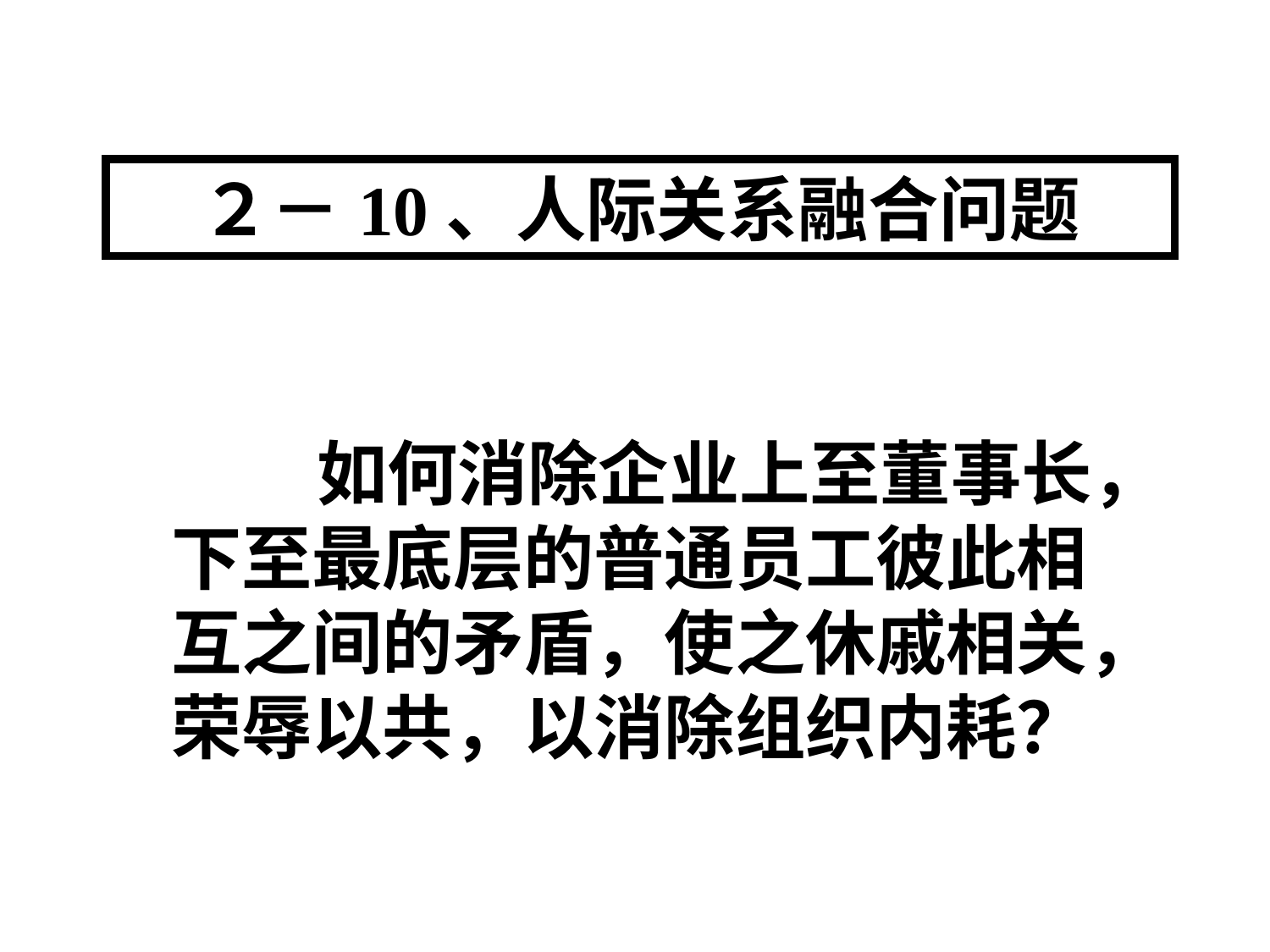

２－10、人际关系融合问题
        如何消除企业上至董事长，下至最底层的普通员工彼此相互之间的矛盾，使之休戚相关，荣辱以共，以消除组织内耗？